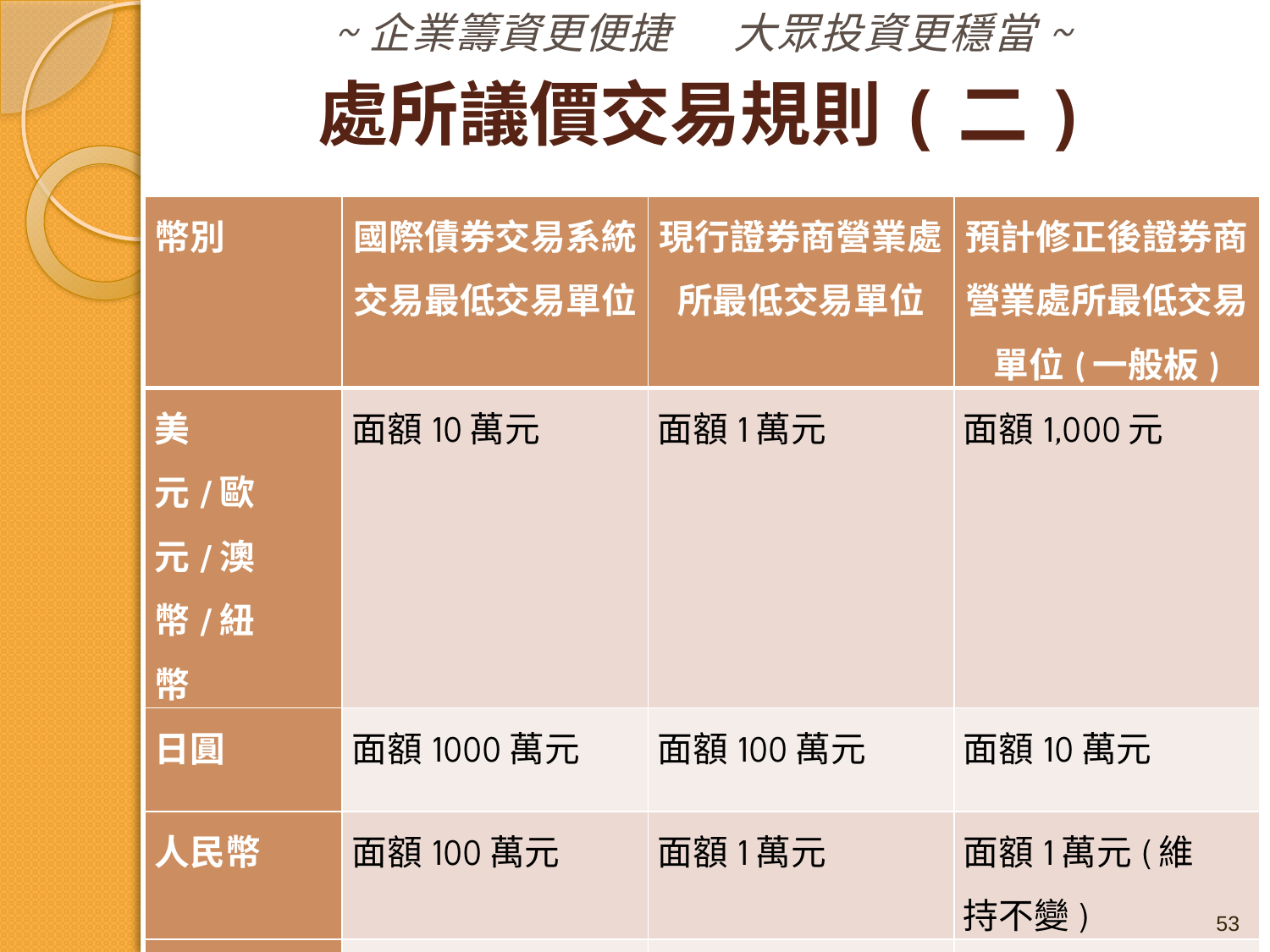

# 處所議價交易規則(二)
| 幣別 | 國際債券交易系統交易最低交易單位 | 現行證券商營業處所最低交易單位 | 預計修正後證券商營業處所最低交易單位(一般板) |
| --- | --- | --- | --- |
| 美元/歐元/澳幣/紐幣 | 面額10萬元 | 面額1萬元 | 面額1,000元 |
| 日圓 | 面額1000萬元 | 面額100萬元 | 面額10萬元 |
| 人民幣 | 面額100萬元 | 面額1萬元 | 面額1萬元(維持不變) |
| 南非幣 | 面額100萬元 | 面額10萬元 | 面額1萬元 |
53